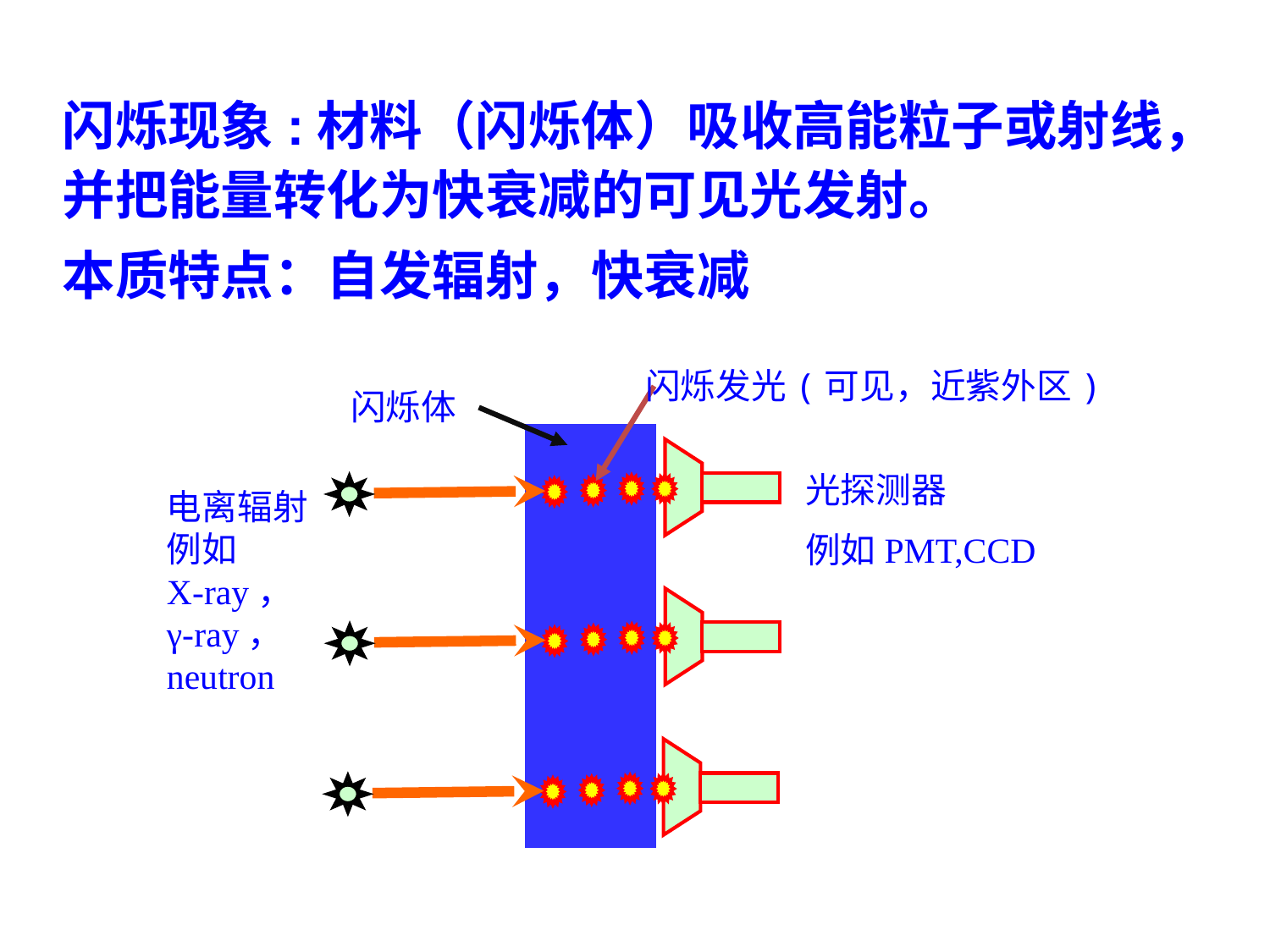

闪烁现象:材料（闪烁体）吸收高能粒子或射线，并把能量转化为快衰减的可见光发射。
本质特点：自发辐射，快衰减
闪烁发光(可见，近紫外区)
闪烁体

光探测器
例如PMT,CCD

电离辐射
例如
X-ray，
γ-ray，
neutron